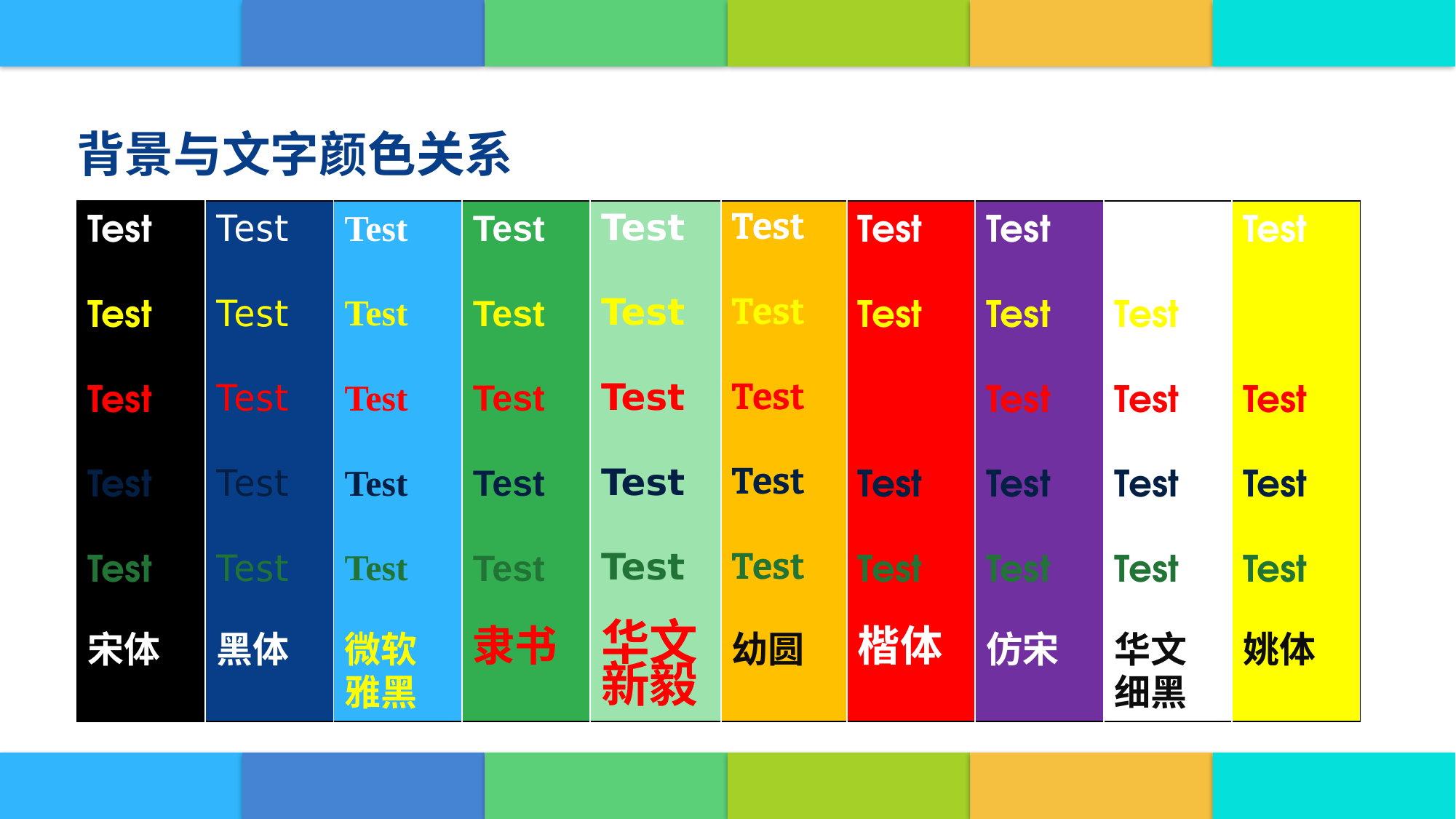

背景与文字颜色关系
| Test Test Test Test Test 宋体 | Test Test Test Test Test 黑体 | Test Test Test Test Test 微软雅黑 | Test Test Test Test Test 隶书 | Test Test Test Test Test 华文新毅 | Test Test Test Test Test 幼圆 | Test Test Test Test Test 楷体 | Test Test Test Test Test 仿宋 | Test Test Test Test Test 华文细黑 | Test Test Test Test Test 姚体 |
| --- | --- | --- | --- | --- | --- | --- | --- | --- | --- |